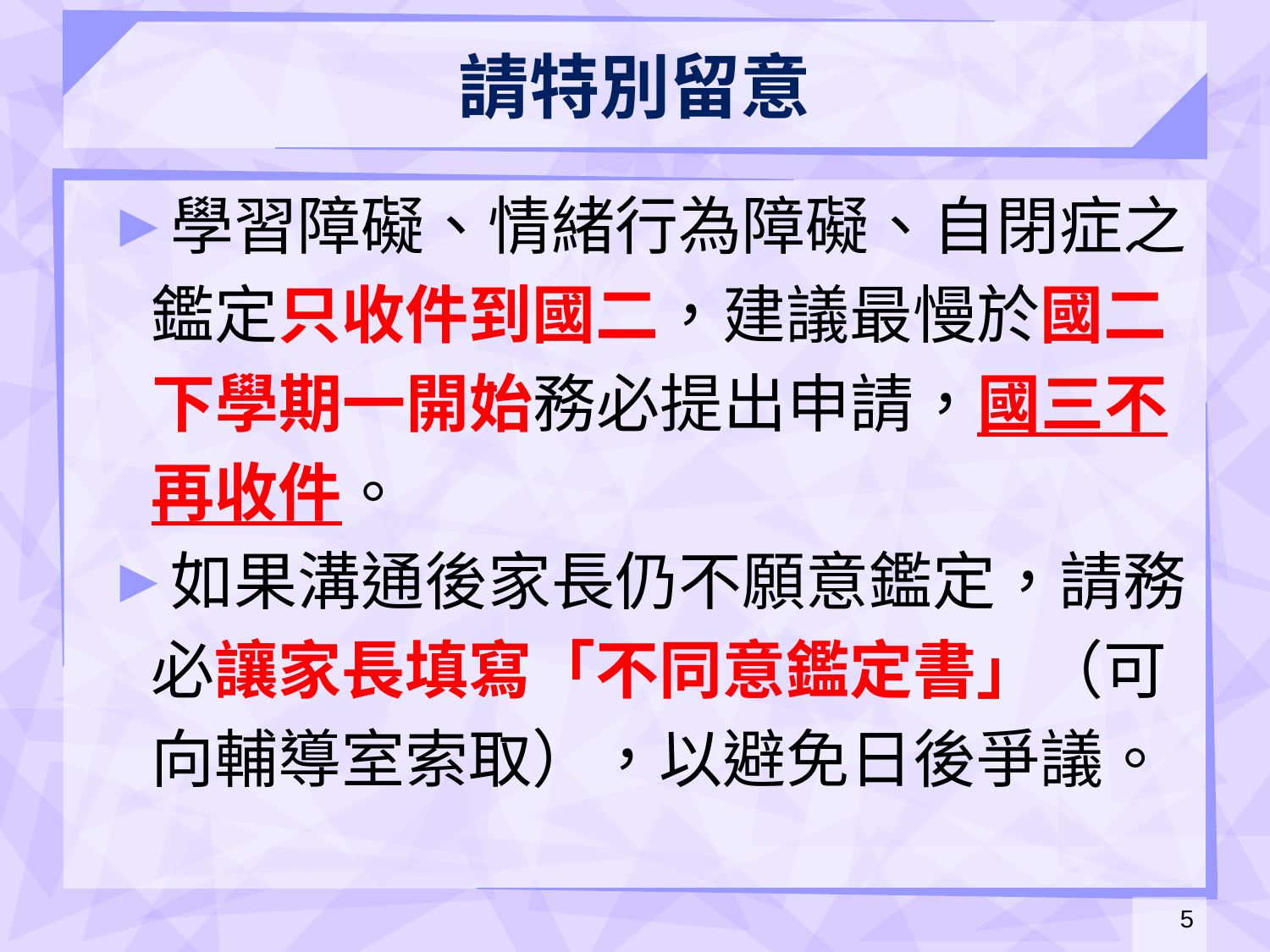

# 請特別留意
學習障礙、情緒行為障礙、自閉症之
  鑑定只收件到國二，建議最慢於國二
  下學期一開始務必提出申請，國三不
  再收件。
如果溝通後家長仍不願意鑑定，請務
  必讓家長填寫「不同意鑑定書」（可
  向輔導室索取），以避免日後爭議。
5